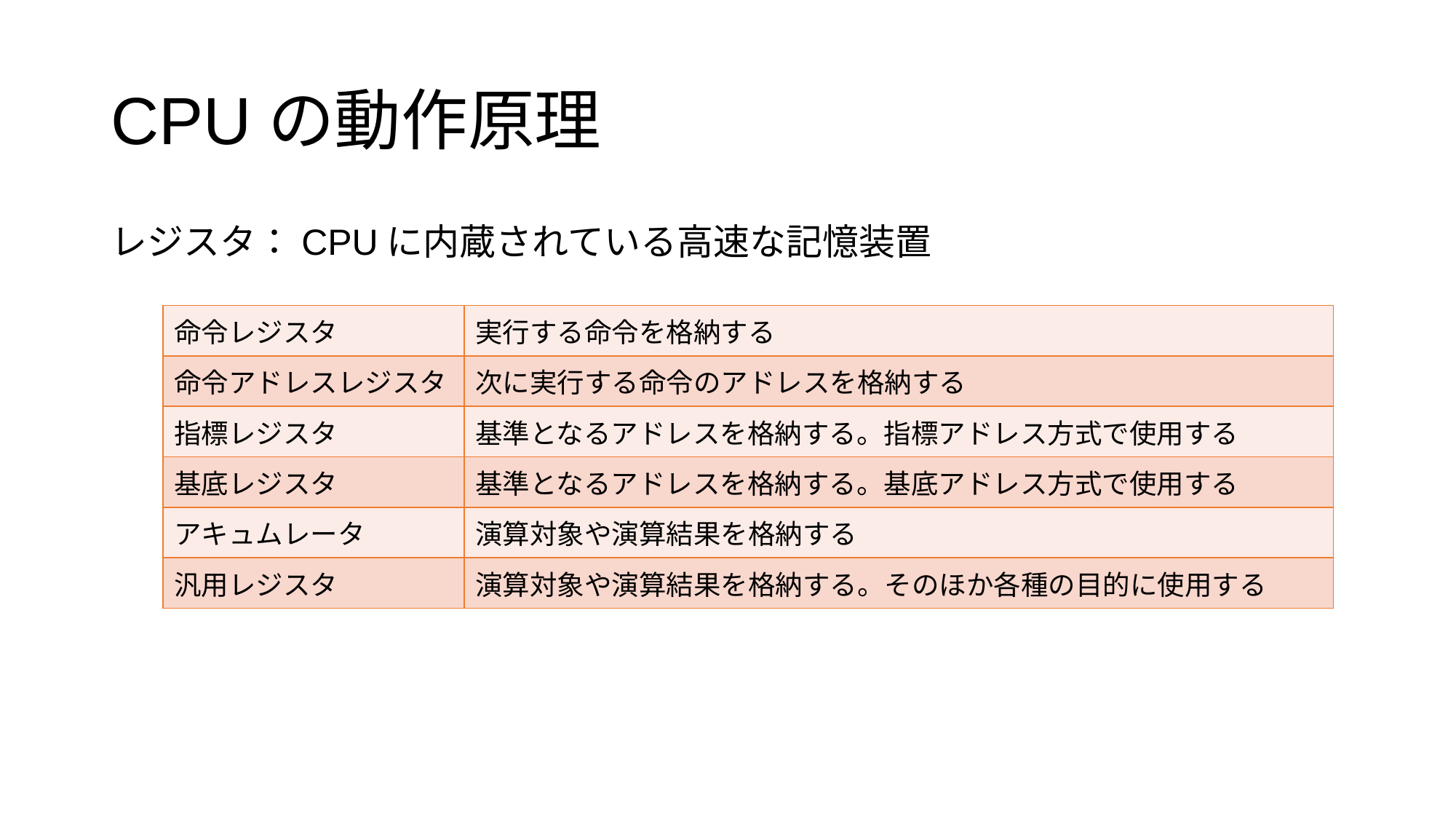

# CPUの動作原理
レジスタ：CPUに内蔵されている高速な記憶装置

| 命令レジスタ | 実行する命令を格納する |
| --- | --- |
| 命令アドレスレジスタ | 次に実行する命令のアドレスを格納する |
| 指標レジスタ | 基準となるアドレスを格納する。指標アドレス方式で使用する |
| 基底レジスタ | 基準となるアドレスを格納する。基底アドレス方式で使用する |
| アキュムレータ | 演算対象や演算結果を格納する |
| 汎用レジスタ | 演算対象や演算結果を格納する。そのほか各種の目的に使用する |